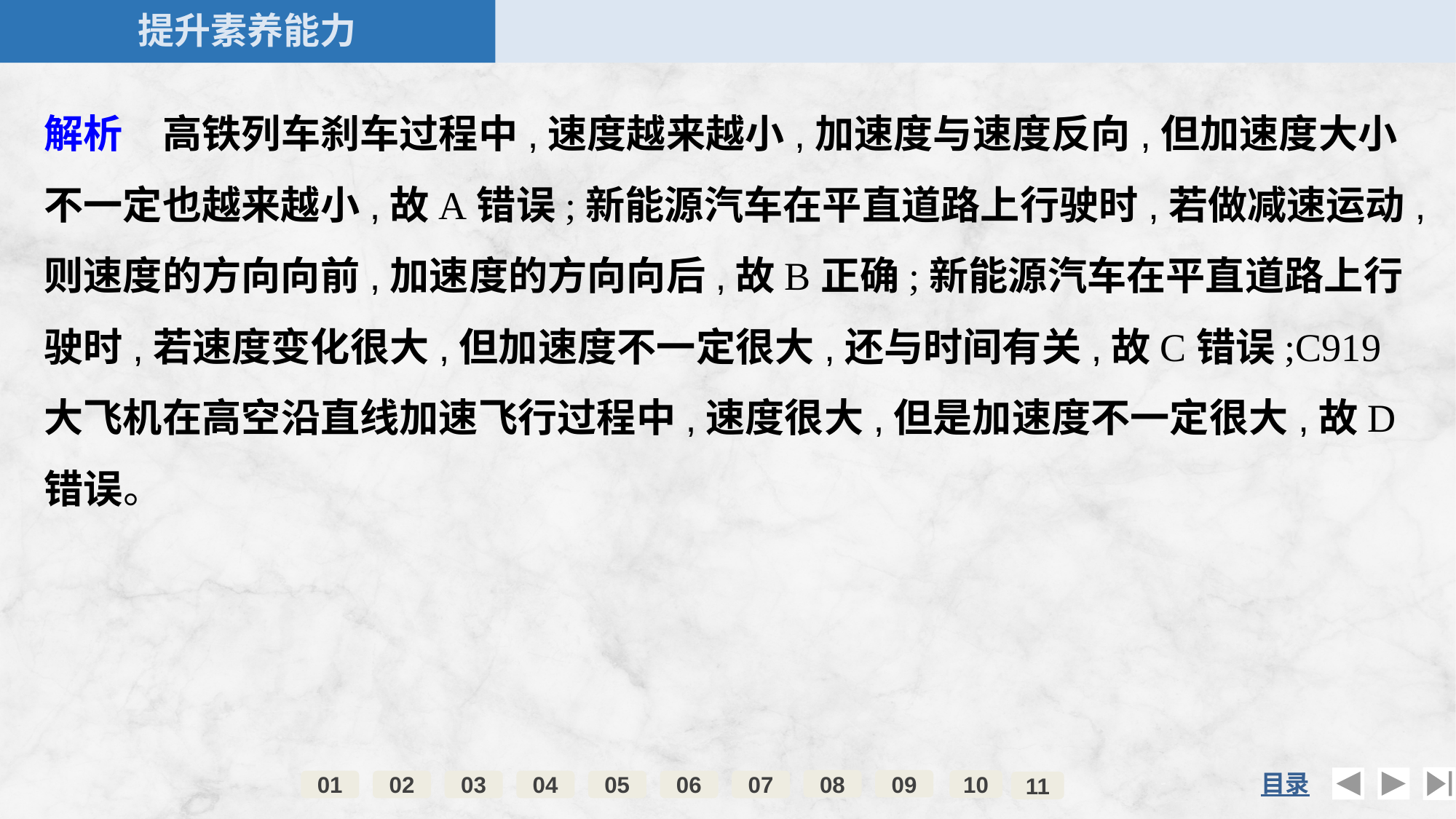

解析　高铁列车刹车过程中,速度越来越小,加速度与速度反向,但加速度大小不一定也越来越小,故A错误;新能源汽车在平直道路上行驶时,若做减速运动,则速度的方向向前,加速度的方向向后,故B正确;新能源汽车在平直道路上行驶时,若速度变化很大,但加速度不一定很大,还与时间有关,故C错误;C919大飞机在高空沿直线加速飞行过程中,速度很大,但是加速度不一定很大,故D错误。